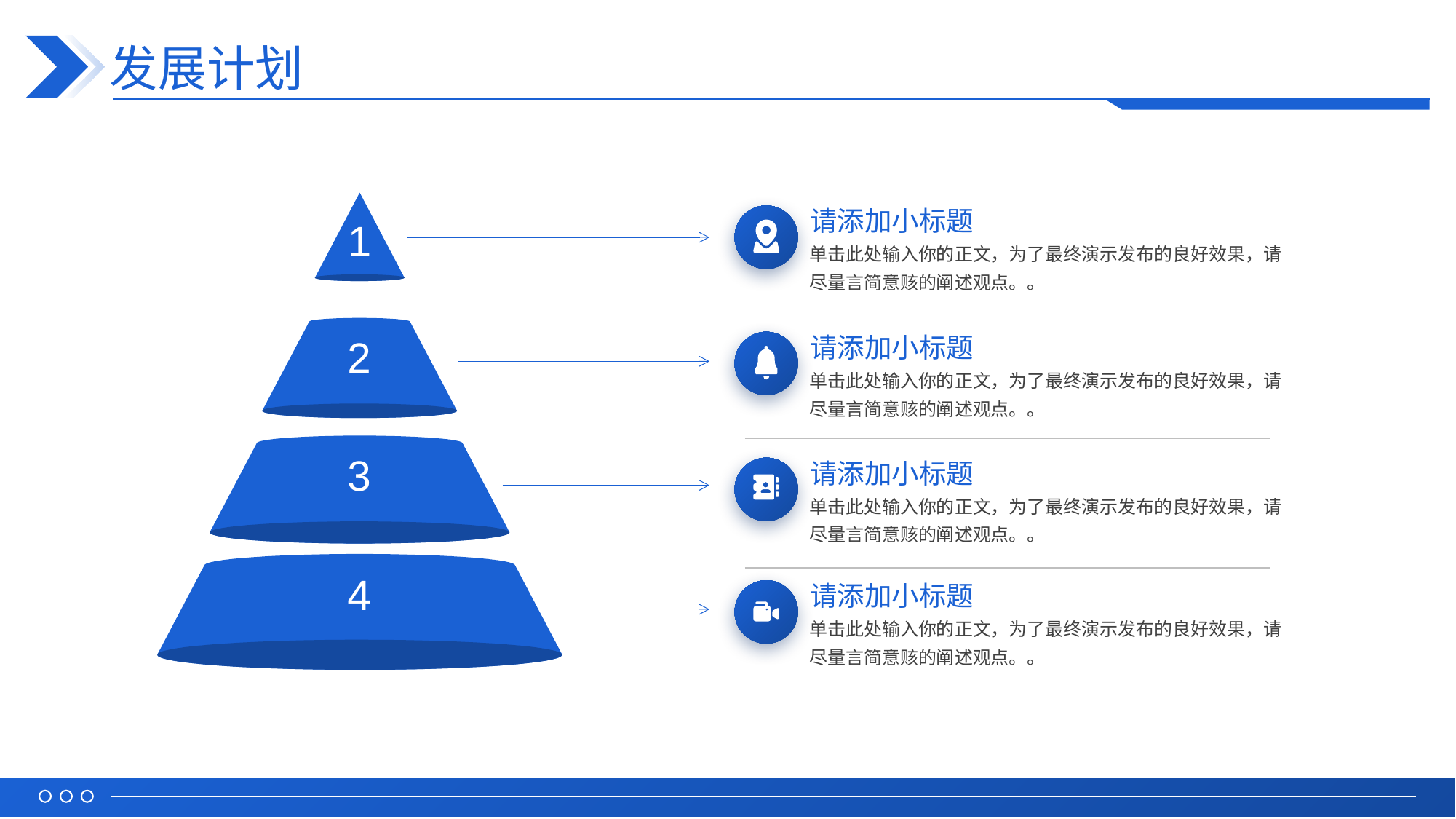

# 发展计划

请添加小标题

1

单击此处输入你的正文，为了最终演示发布的良好效果，请尽量言简意赅的阐述观点。。

2
请添加小标题

单击此处输入你的正文，为了最终演示发布的良好效果，请尽量言简意赅的阐述观点。。

3
请添加小标题

单击此处输入你的正文，为了最终演示发布的良好效果，请尽量言简意赅的阐述观点。。

4
请添加小标题

单击此处输入你的正文，为了最终演示发布的良好效果，请尽量言简意赅的阐述观点。。